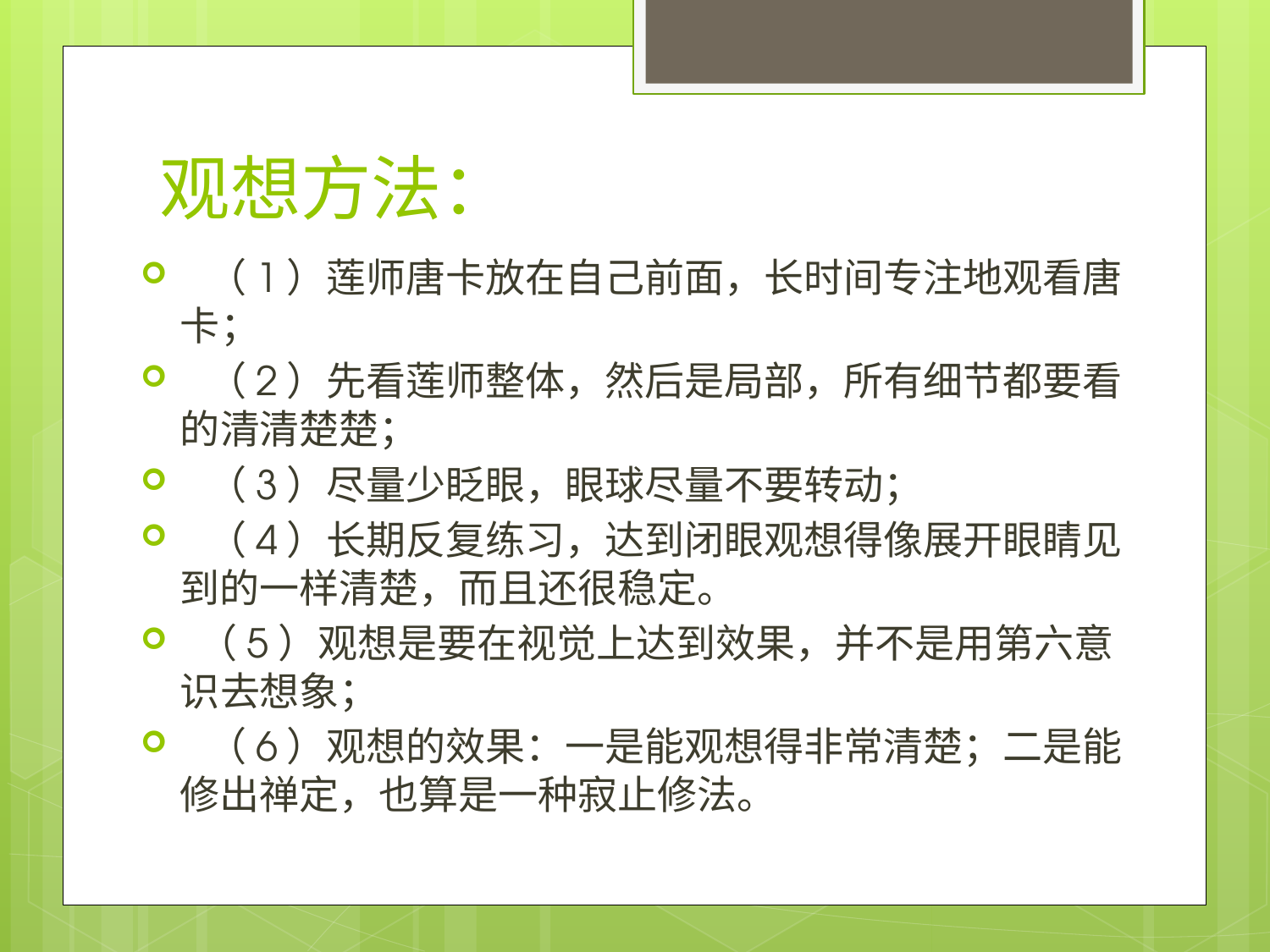

# 观想方法：

  （1）莲师唐卡放在自己前面，长时间专注地观看唐卡；
  （2）先看莲师整体，然后是局部，所有细节都要看的清清楚楚；
  （3）尽量少眨眼，眼球尽量不要转动；
  （4）长期反复练习，达到闭眼观想得像展开眼睛见到的一样清楚，而且还很稳定。
 （5）观想是要在视觉上达到效果，并不是用第六意识去想象；
  （6）观想的效果：一是能观想得非常清楚；二是能修出禅定，也算是一种寂止修法。